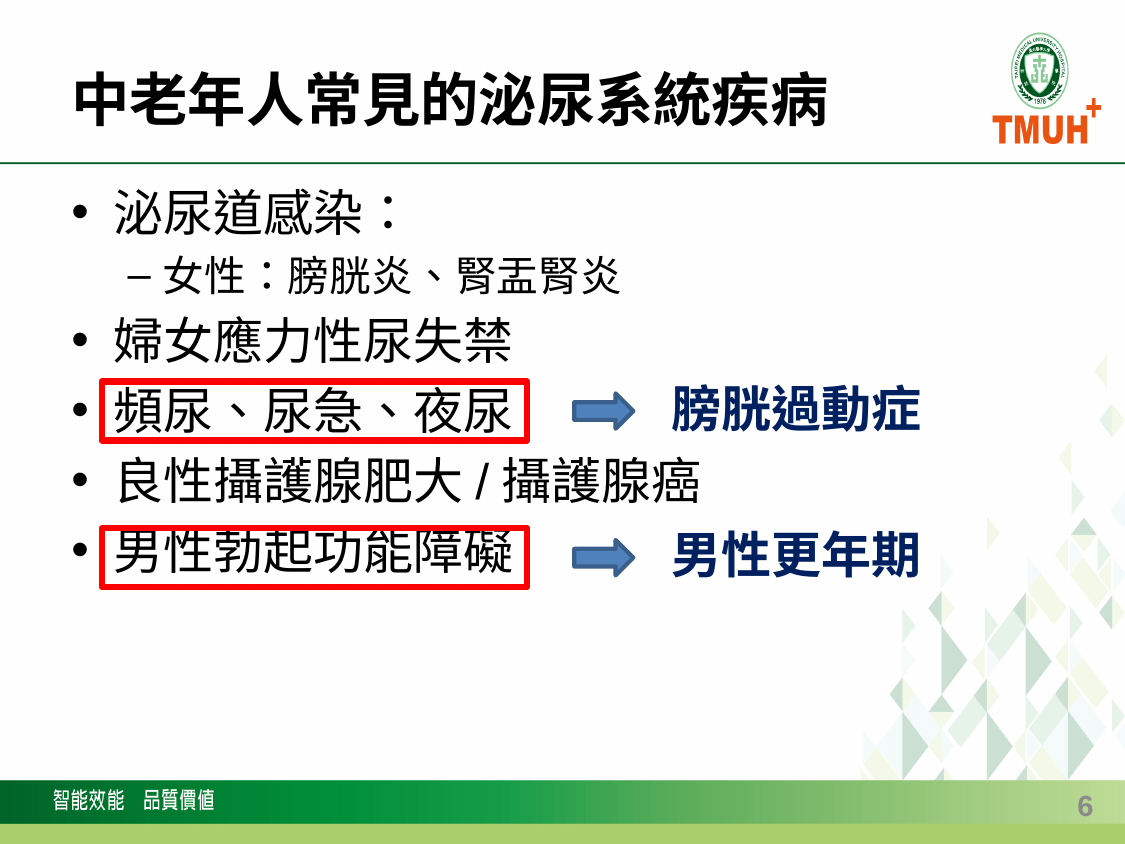

# 中老年人常見的泌尿系統疾病
泌尿道感染：
女性：膀胱炎、腎盂腎炎
婦女應力性尿失禁
頻尿、尿急、夜尿
良性攝護腺肥大/攝護腺癌
男性勃起功能障礙
膀胱過動症

男性更年期

6